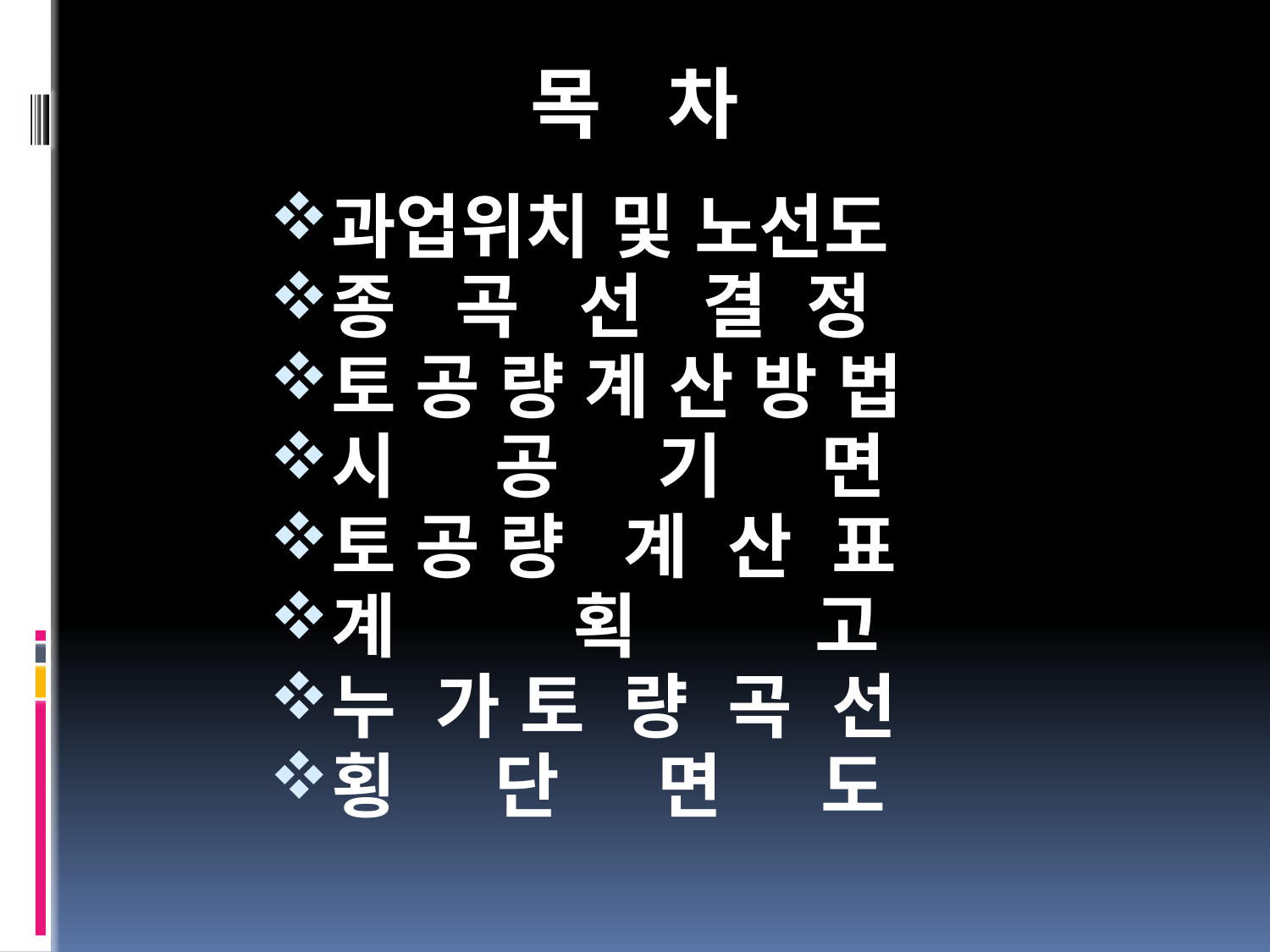

목   차
과업위치 및 노선도
종   곡   선   결  정
토 공 량 계 산 방 법
시     공     기     면
토 공 량   계  산  표
계         획         고
누  가 토  량  곡  선
횡     단     면     도